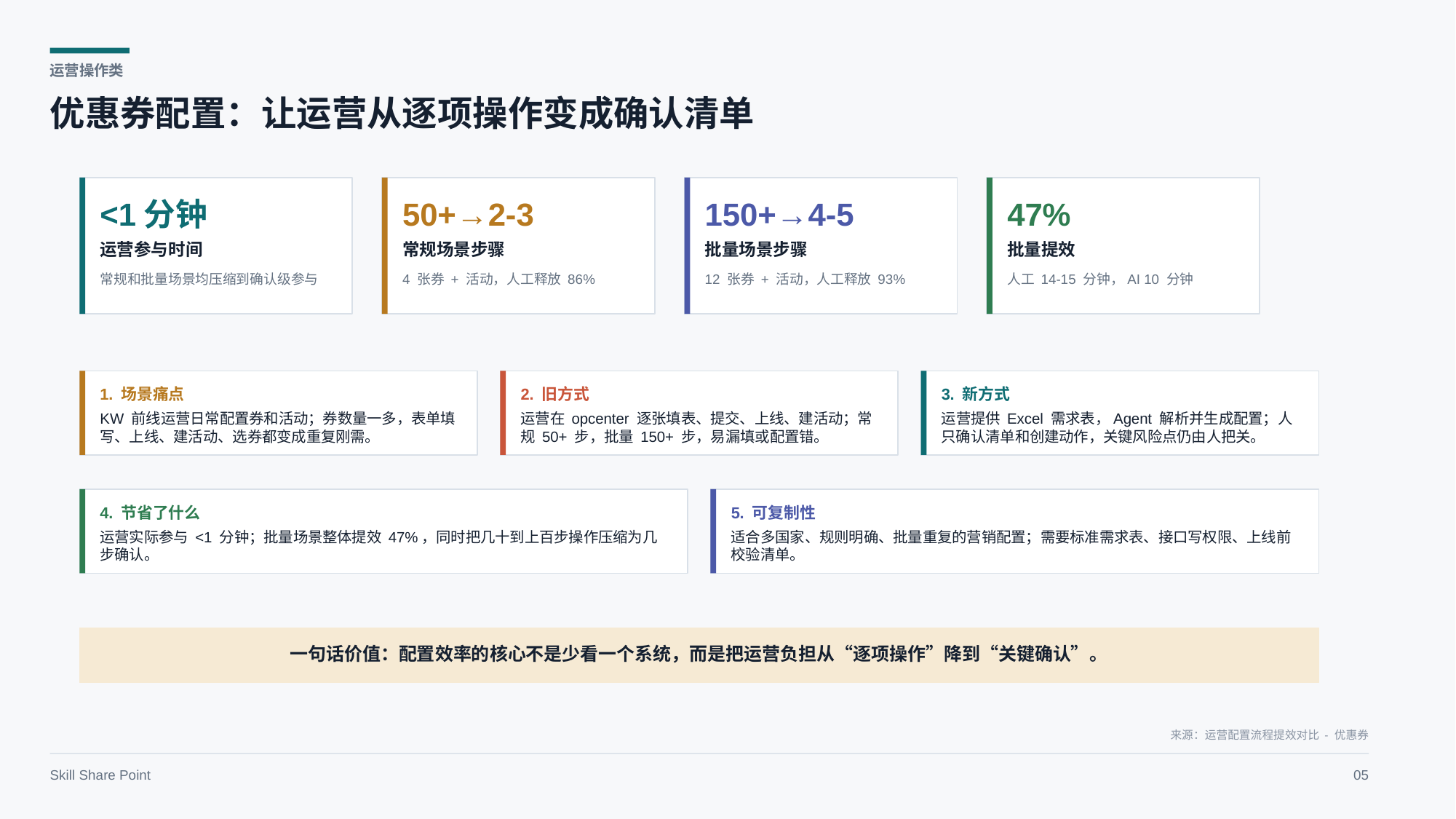

运营操作类
优惠券配置：让运营从逐项操作变成确认清单

<1分钟
50+→2-3
150+→4-5
47%
运营参与时间
常规场景步骤
批量场景步骤
批量提效
常规和批量场景均压缩到确认级参与
4 张券 + 活动，人工释放 86%
12 张券 + 活动，人工释放 93%
人工 14-15 分钟，AI 10 分钟

1. 场景痛点
2. 旧方式
3. 新方式
KW 前线运营日常配置券和活动；券数量一多，表单填写、上线、建活动、选券都变成重复刚需。
运营在 opcenter 逐张填表、提交、上线、建活动；常规 50+ 步，批量 150+ 步，易漏填或配置错。
运营提供 Excel 需求表，Agent 解析并生成配置；人只确认清单和创建动作，关键风险点仍由人把关。

4. 节省了什么
5. 可复制性
运营实际参与 <1 分钟；批量场景整体提效 47%，同时把几十到上百步操作压缩为几步确认。
适合多国家、规则明确、批量重复的营销配置；需要标准需求表、接口写权限、上线前校验清单。

一句话价值：配置效率的核心不是少看一个系统，而是把运营负担从“逐项操作”降到“关键确认”。
来源：运营配置流程提效对比 - 优惠券

Skill Share Point
05